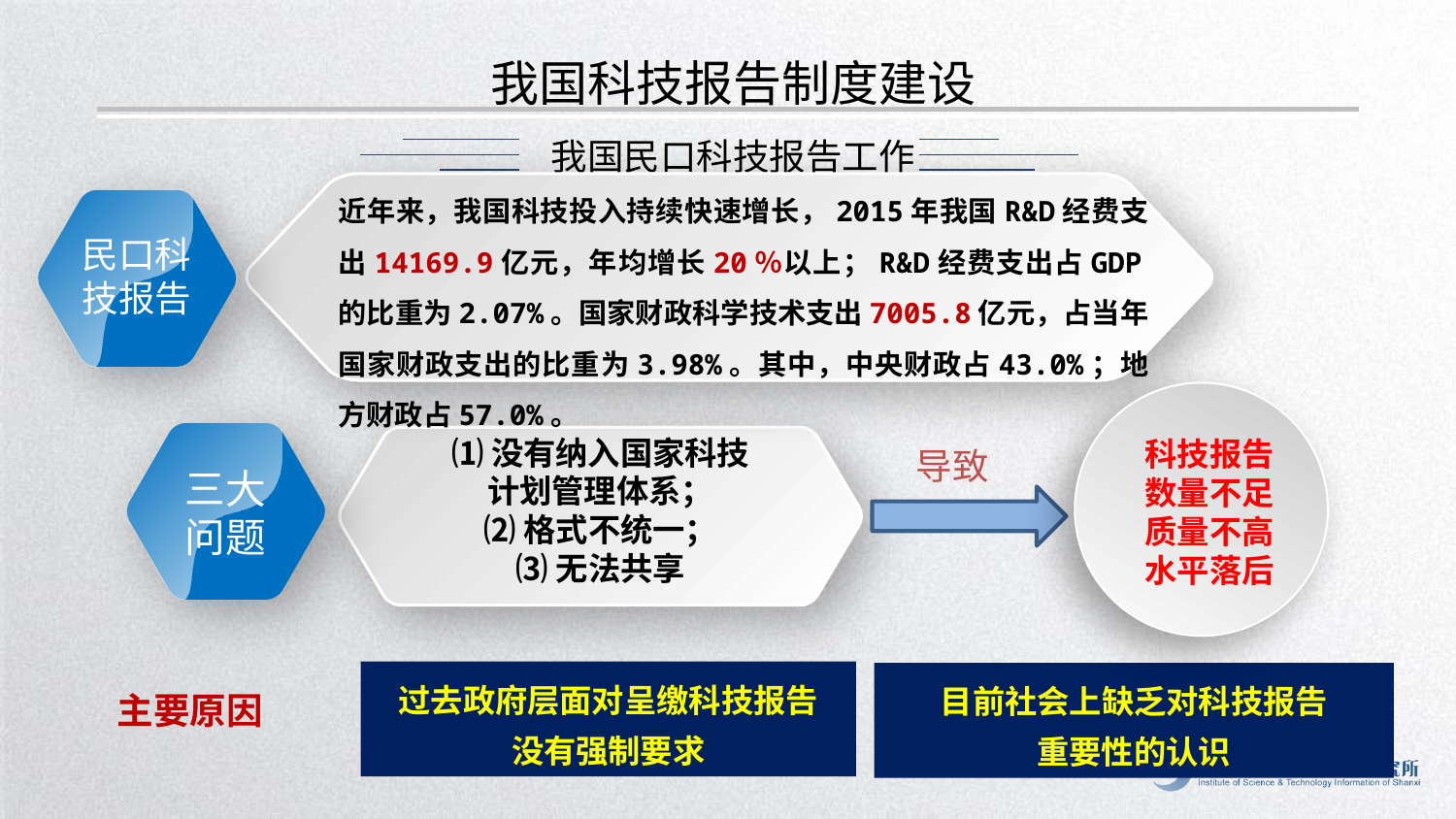

我国科技报告制度建设
我国民口科技报告工作

近年来，我国科技投入持续快速增长，2015年我国R&D经费支出14169.9亿元，年均增长20％以上；R&D经费支出占GDP的比重为2.07%。国家财政科学技术支出7005.8亿元，占当年国家财政支出的比重为3.98%。其中，中央财政占43.0%；地方财政占57.0%。

民口科
技报告

科技报告
数量不足
质量不高
水平落后

三大
问题
⑴没有纳入国家科技
计划管理体系；
⑵格式不统一；
⑶无法共享
导致

过去政府层面对呈缴科技报告
没有强制要求
目前社会上缺乏对科技报告
重要性的认识
主要原因